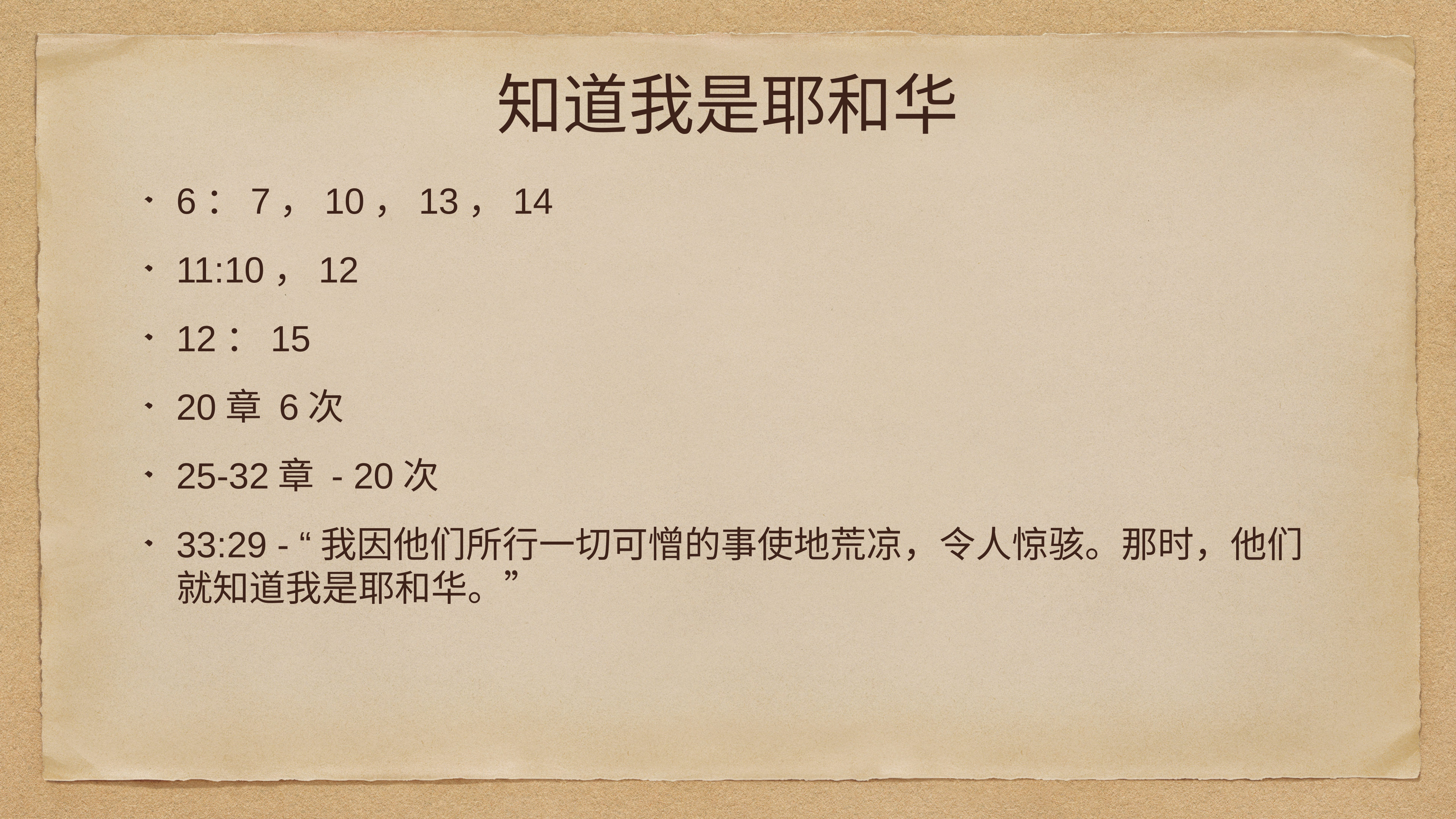

# 知道我是耶和华
6：7，10，13，14
11:10，12
12：15
20章 6次
25-32章 - 20次
33:29 - “我因他们所行一切可憎的事使地荒凉，令人惊骇。那时，他们就知道我是耶和华。”